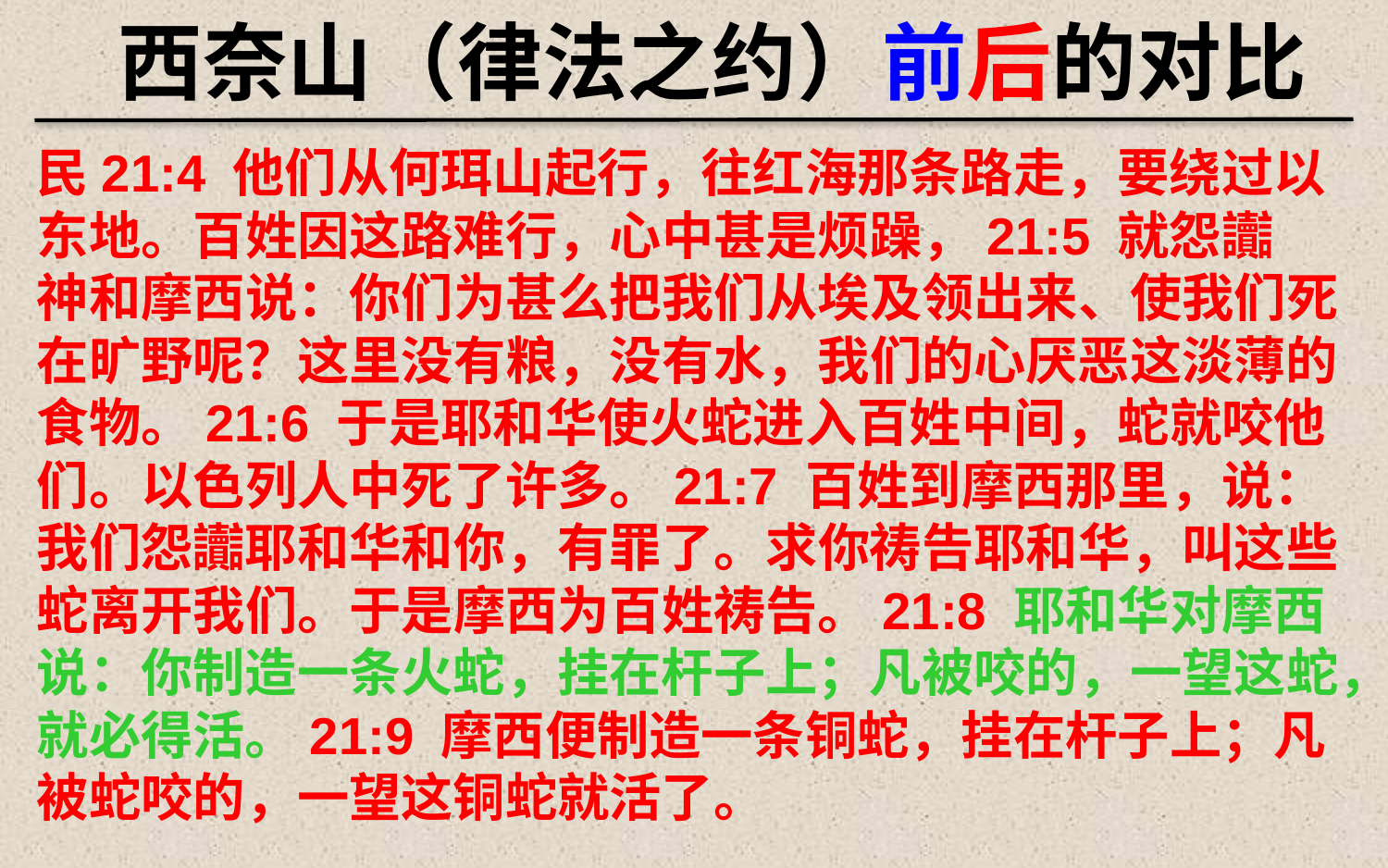

西奈山（律法之约）前后的对比
民21:4 他们从何珥山起行，往红海那条路走，要绕过以东地。百姓因这路难行，心中甚是烦躁，21:5 就怨讟　神和摩西说：你们为甚么把我们从埃及领出来、使我们死在旷野呢？这里没有粮，没有水，我们的心厌恶这淡薄的食物。21:6 于是耶和华使火蛇进入百姓中间，蛇就咬他们。以色列人中死了许多。21:7 百姓到摩西那里，说：我们怨讟耶和华和你，有罪了。求你祷告耶和华，叫这些蛇离开我们。于是摩西为百姓祷告。21:8 耶和华对摩西说：你制造一条火蛇，挂在杆子上；凡被咬的，一望这蛇，就必得活。21:9 摩西便制造一条铜蛇，挂在杆子上；凡被蛇咬的，一望这铜蛇就活了。